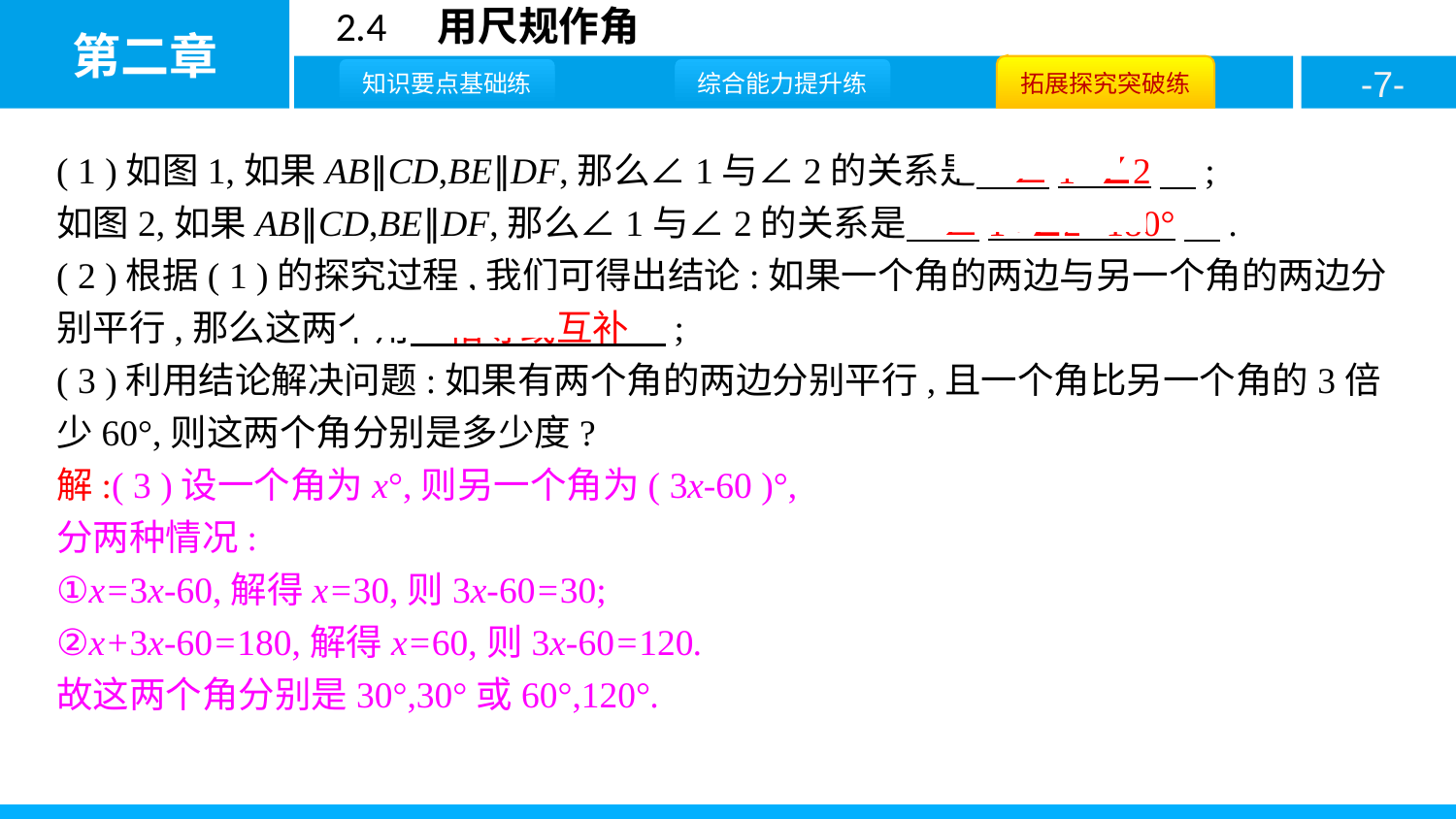

( 1 )如图1,如果AB∥CD,BE∥DF,那么∠1与∠2的关系是　∠1=∠2　;
如图2,如果AB∥CD,BE∥DF,那么∠1与∠2的关系是　∠1+∠2=180°　.
( 2 )根据( 1 )的探究过程,我们可得出结论:如果一个角的两边与另一个角的两边分别平行,那么这两个角　相等或互补　;
( 3 )利用结论解决问题:如果有两个角的两边分别平行,且一个角比另一个角的3倍少60°,则这两个角分别是多少度?
解:( 3 )设一个角为x°,则另一个角为( 3x-60 )°,
分两种情况:
①x=3x-60,解得x=30,则3x-60=30;
②x+3x-60=180,解得x=60,则3x-60=120.
故这两个角分别是30°,30°或60°,120°.